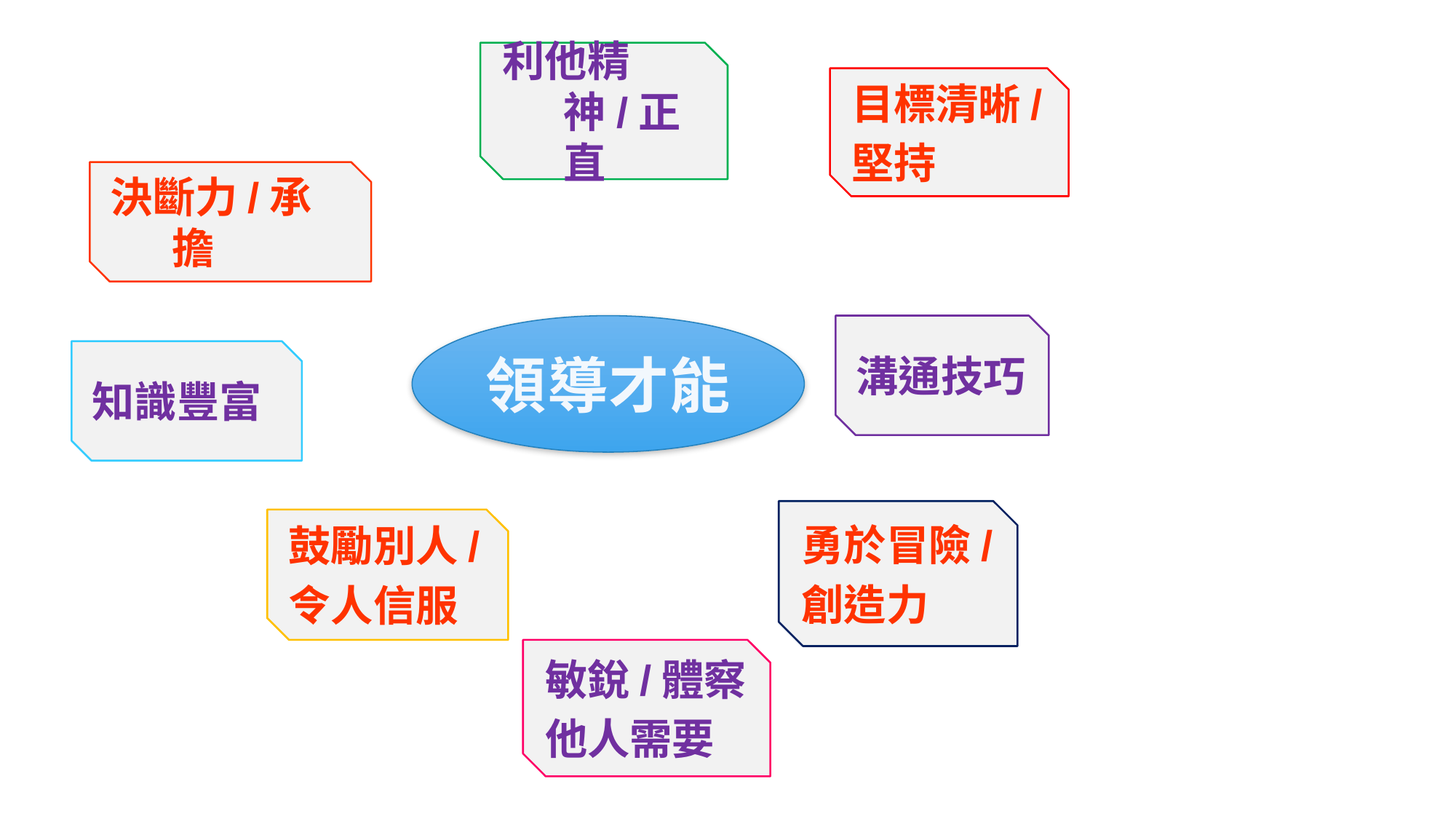

利他精神/正直
目標清晰/
堅持
決斷力/承擔
領導才能
溝通技巧
知識豐富
勇於冒險/
創造力
鼓勵別人/
令人信服
敏銳/體察
他人需要